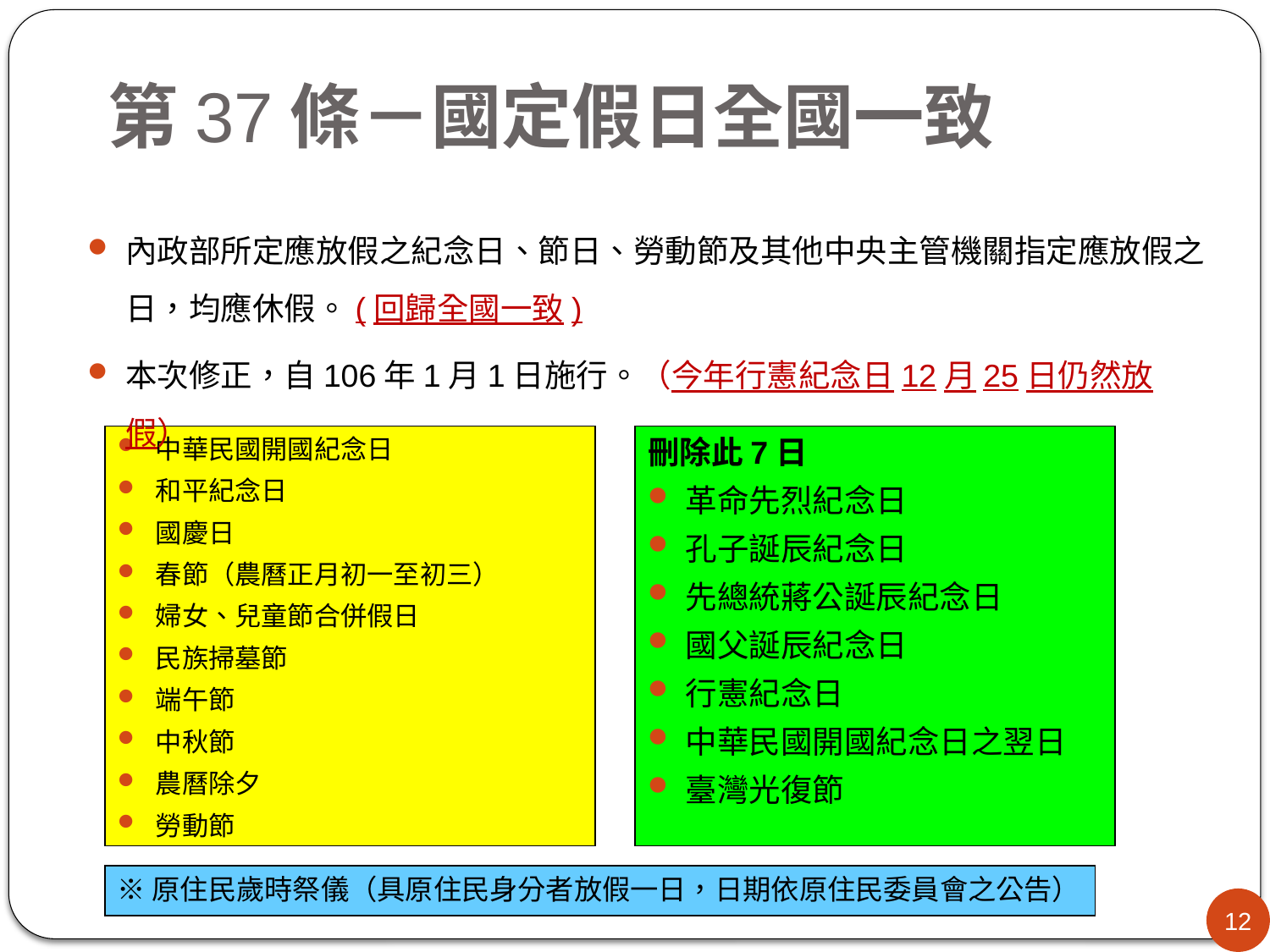

# 第37條－國定假日全國一致
內政部所定應放假之紀念日、節日、勞動節及其他中央主管機關指定應放假之日，均應休假。(回歸全國一致)
本次修正，自106年1月1日施行。（今年行憲紀念日12月25日仍然放假）

中華民國開國紀念日
和平紀念日
國慶日
春節（農曆正月初一至初三）
婦女、兒童節合併假日
民族掃墓節
端午節
中秋節
農曆除夕
勞動節
刪除此7日
革命先烈紀念日
孔子誕辰紀念日
先總統蔣公誕辰紀念日
國父誕辰紀念日
行憲紀念日
中華民國開國紀念日之翌日
臺灣光復節

※原住民歲時祭儀（具原住民身分者放假一日，日期依原住民委員會之公告）
12